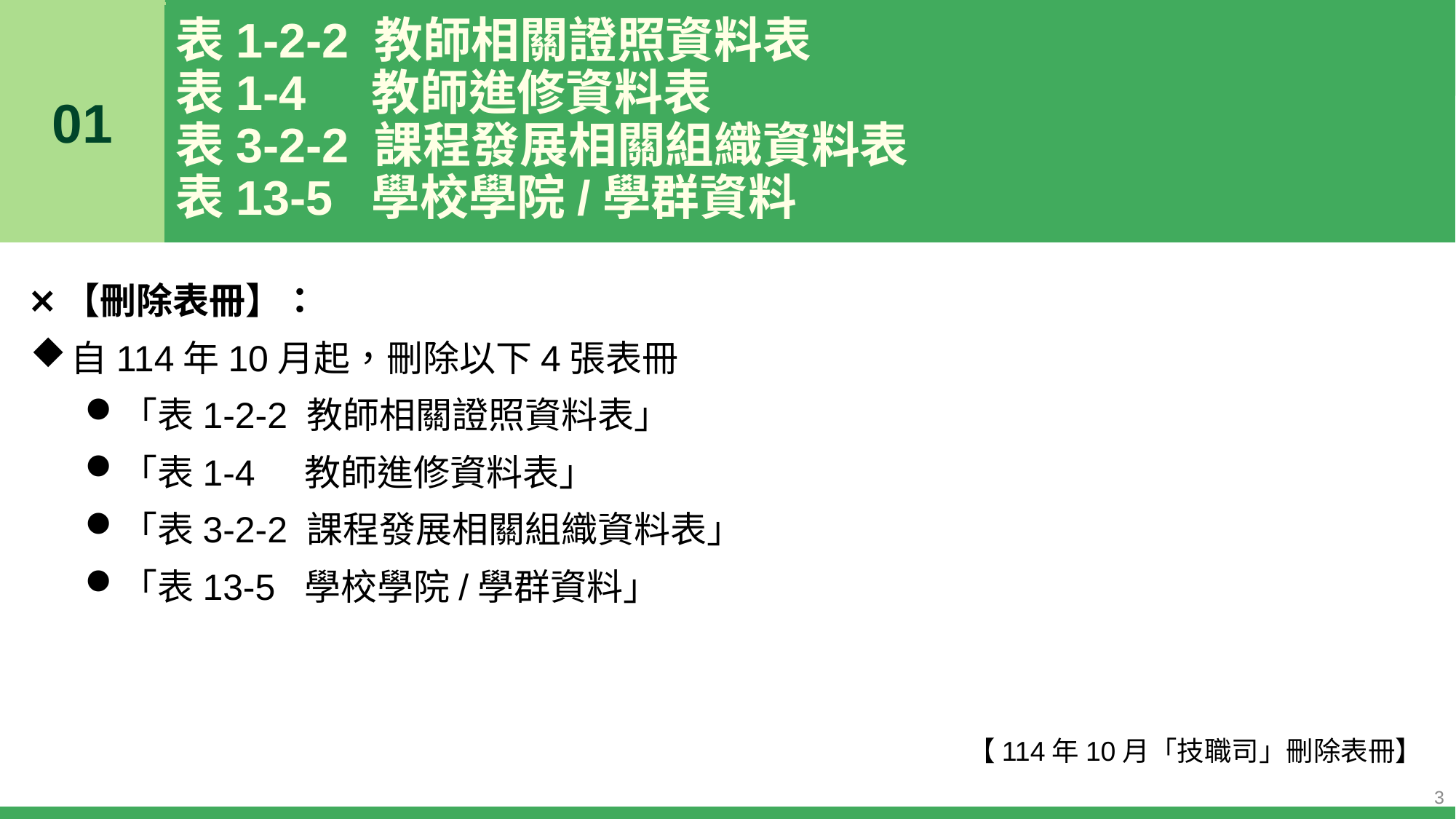

# 表1-2-2 教師相關證照資料表 表1-4    教師進修資料表 表3-2-2 課程發展相關組織資料表 表13-5  學校學院/學群資料
01

❌【刪除表冊】：
自114年10月起，刪除以下4張表冊
「表1-2-2 教師相關證照資料表」
「表1-4    教師進修資料表」
「表3-2-2 課程發展相關組織資料表」
「表13-5  學校學院/學群資料」

【114年10月「技職司」刪除表冊】
3